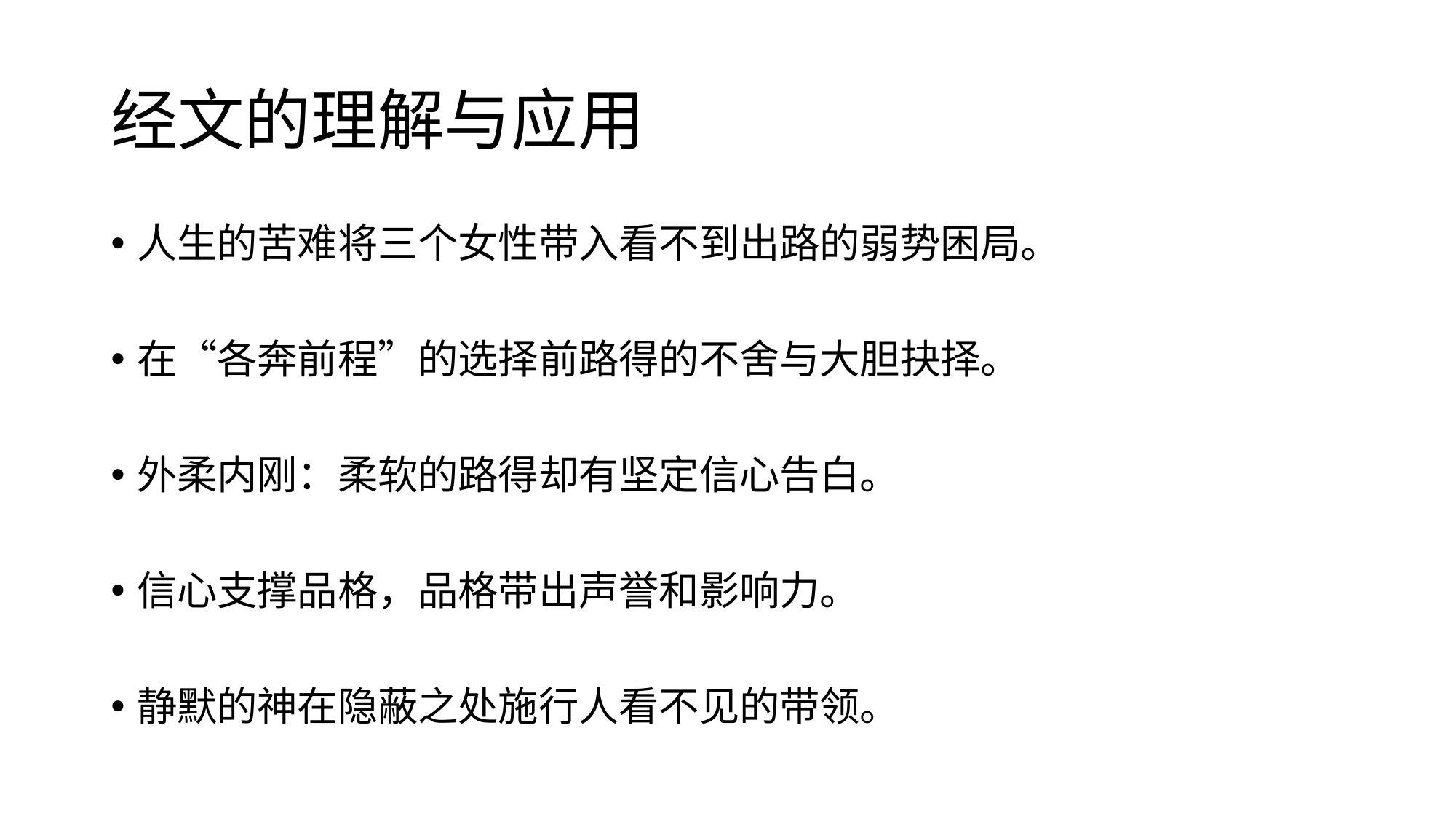

# 经文的理解与应用
人生的苦难将三个女性带入看不到出路的弱势困局。

在“各奔前程”的选择前路得的不舍与大胆抉择。

外柔内刚：柔软的路得却有坚定信心告白。

信心支撑品格，品格带出声誉和影响力。

静默的神在隐蔽之处施行人看不见的带领。